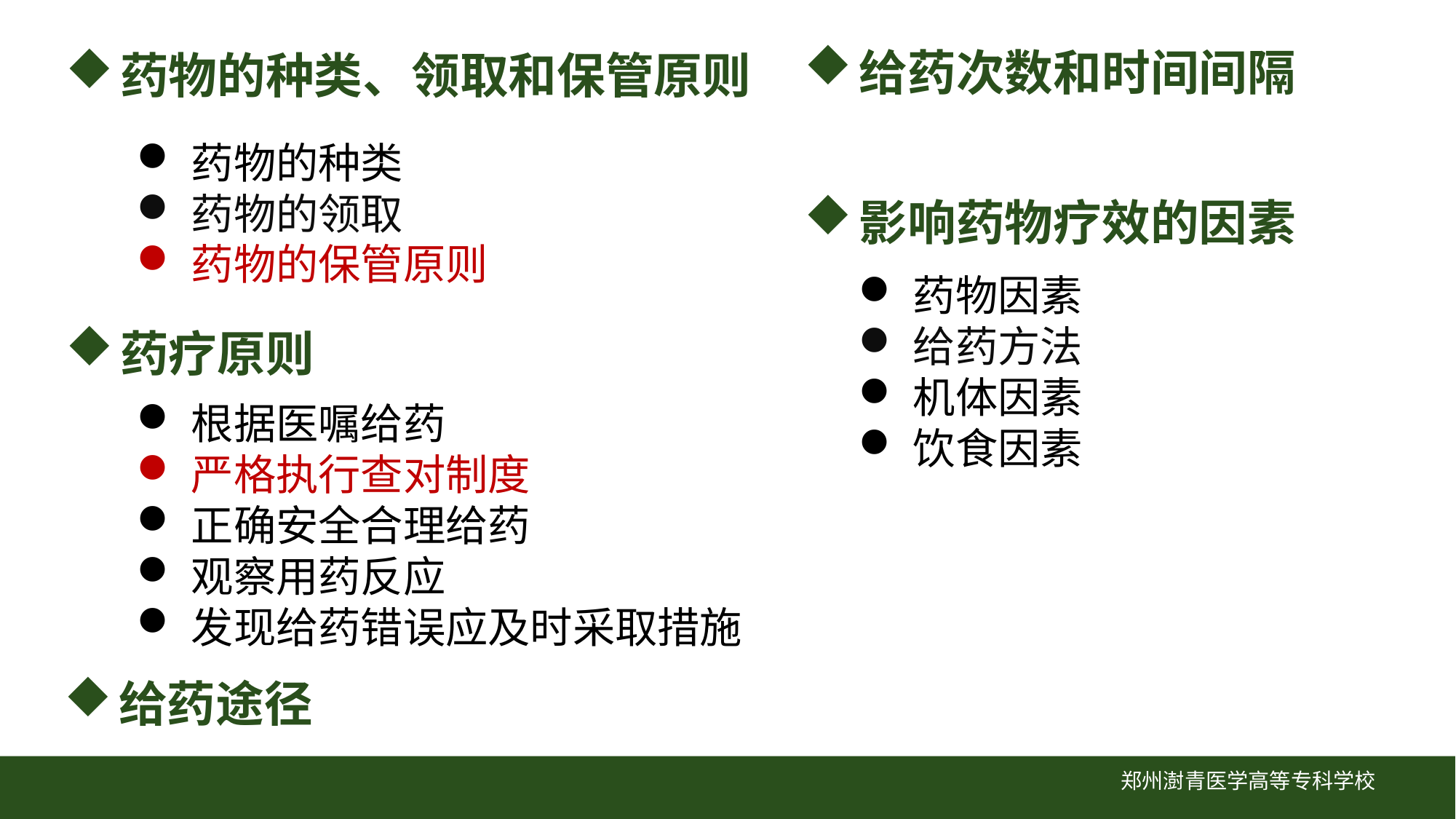

给药次数和时间间隔
药物的种类、领取和保管原则
药物的种类
药物的领取
药物的保管原则
影响药物疗效的因素
药物因素
给药方法
机体因素
饮食因素
药疗原则
根据医嘱给药
严格执行查对制度
正确安全合理给药
观察用药反应
发现给药错误应及时采取措施
给药途径
郑州澍青医学高等专科学校